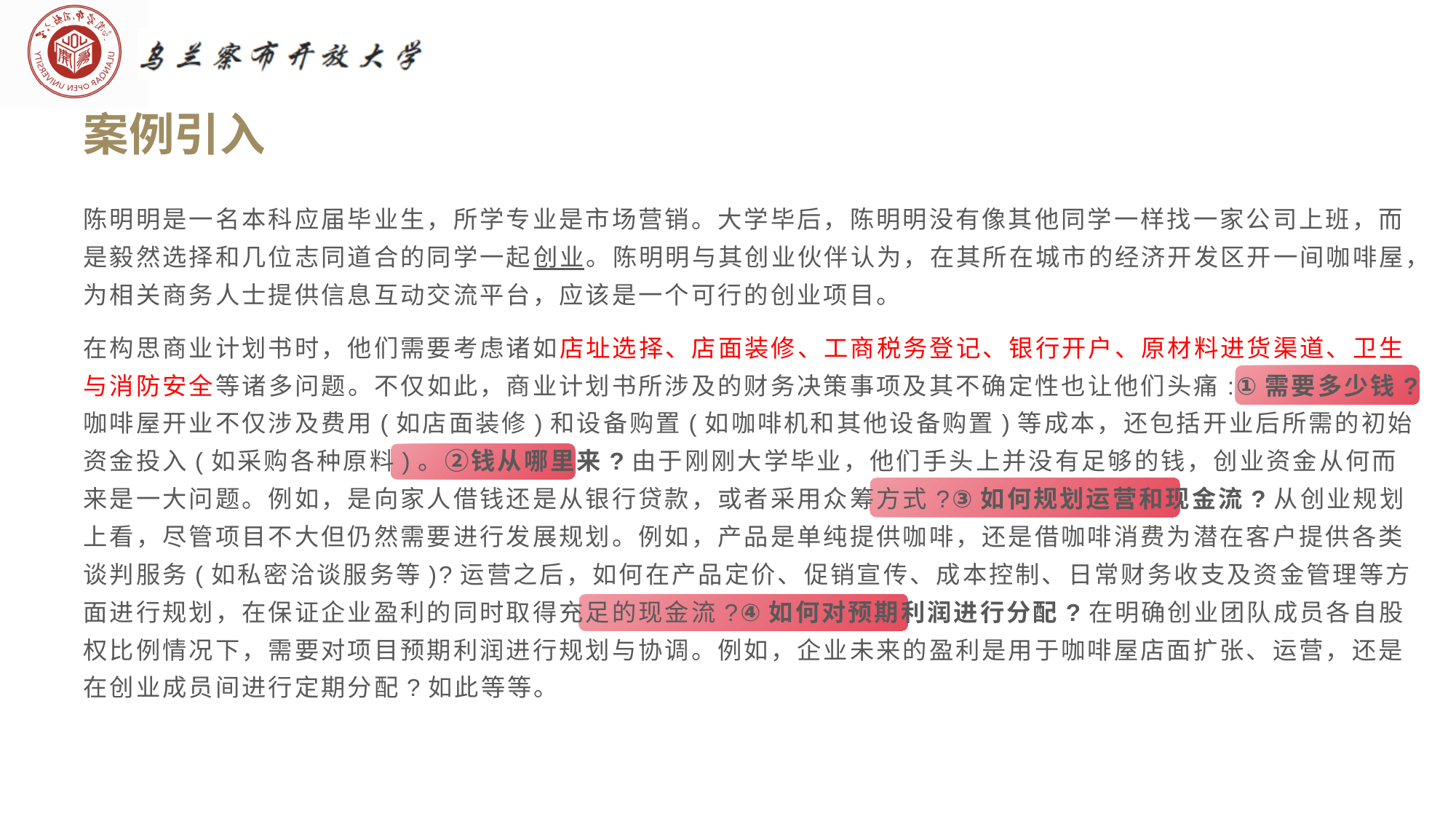

# 案例引入
陈明明是一名本科应届毕业生，所学专业是市场营销。大学毕后，陈明明没有像其他同学一样找一家公司上班，而是毅然选择和几位志同道合的同学一起创业。陈明明与其创业伙伴认为，在其所在城市的经济开发区开一间咖啡屋，为相关商务人士提供信息互动交流平台，应该是一个可行的创业项目。
在构思商业计划书时，他们需要考虑诸如店址选择、店面装修、工商税务登记、银行开户、原材料进货渠道、卫生与消防安全等诸多问题。不仅如此，商业计划书所涉及的财务决策事项及其不确定性也让他们头痛:①需要多少钱?咖啡屋开业不仅涉及费用(如店面装修)和设备购置(如咖啡机和其他设备购置)等成本，还包括开业后所需的初始资金投入(如采购各种原料)。②钱从哪里来?由于刚刚大学毕业，他们手头上并没有足够的钱，创业资金从何而来是一大问题。例如，是向家人借钱还是从银行贷款，或者采用众筹方式?③如何规划运营和现金流?从创业规划上看，尽管项目不大但仍然需要进行发展规划。例如，产品是单纯提供咖啡，还是借咖啡消费为潜在客户提供各类谈判服务(如私密洽谈服务等)?运营之后，如何在产品定价、促销宣传、成本控制、日常财务收支及资金管理等方面进行规划，在保证企业盈利的同时取得充足的现金流?④如何对预期利润进行分配?在明确创业团队成员各自股权比例情况下，需要对项目预期利润进行规划与协调。例如，企业未来的盈利是用于咖啡屋店面扩张、运营，还是在创业成员间进行定期分配?如此等等。